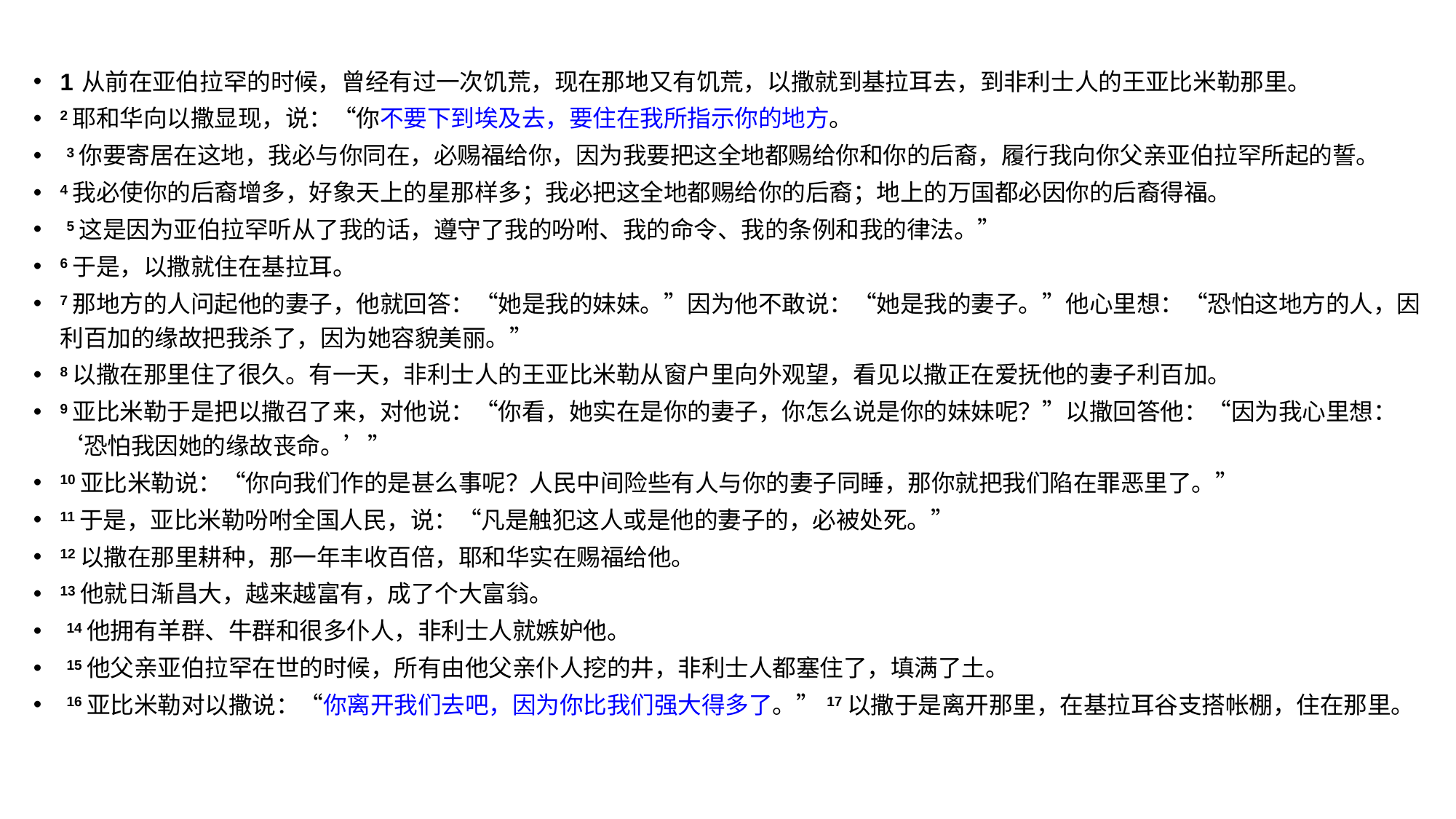

1 从前在亚伯拉罕的时候，曾经有过一次饥荒，现在那地又有饥荒，以撒就到基拉耳去，到非利士人的王亚比米勒那里。
2 耶和华向以撒显现，说：“你不要下到埃及去，要住在我所指示你的地方。
 3 你要寄居在这地，我必与你同在，必赐福给你，因为我要把这全地都赐给你和你的后裔，履行我向你父亲亚伯拉罕所起的誓。
4 我必使你的后裔增多，好象天上的星那样多；我必把这全地都赐给你的后裔；地上的万国都必因你的后裔得福。
 5 这是因为亚伯拉罕听从了我的话，遵守了我的吩咐、我的命令、我的条例和我的律法。”
6 于是，以撒就住在基拉耳。
7 那地方的人问起他的妻子，他就回答：“她是我的妹妹。”因为他不敢说：“她是我的妻子。”他心里想：“恐怕这地方的人，因利百加的缘故把我杀了，因为她容貌美丽。”
8 以撒在那里住了很久。有一天，非利士人的王亚比米勒从窗户里向外观望，看见以撒正在爱抚他的妻子利百加。
9 亚比米勒于是把以撒召了来，对他说：“你看，她实在是你的妻子，你怎么说是你的妹妹呢？”以撒回答他：“因为我心里想：‘恐怕我因她的缘故丧命。’”
10 亚比米勒说：“你向我们作的是甚么事呢？人民中间险些有人与你的妻子同睡，那你就把我们陷在罪恶里了。”
11 于是，亚比米勒吩咐全国人民，说：“凡是触犯这人或是他的妻子的，必被处死。”
12 以撒在那里耕种，那一年丰收百倍，耶和华实在赐福给他。
13 他就日渐昌大，越来越富有，成了个大富翁。
 14 他拥有羊群、牛群和很多仆人，非利士人就嫉妒他。
 15 他父亲亚伯拉罕在世的时候，所有由他父亲仆人挖的井，非利士人都塞住了，填满了土。
 16 亚比米勒对以撒说：“你离开我们去吧，因为你比我们强大得多了。” 17 以撒于是离开那里，在基拉耳谷支搭帐棚，住在那里。